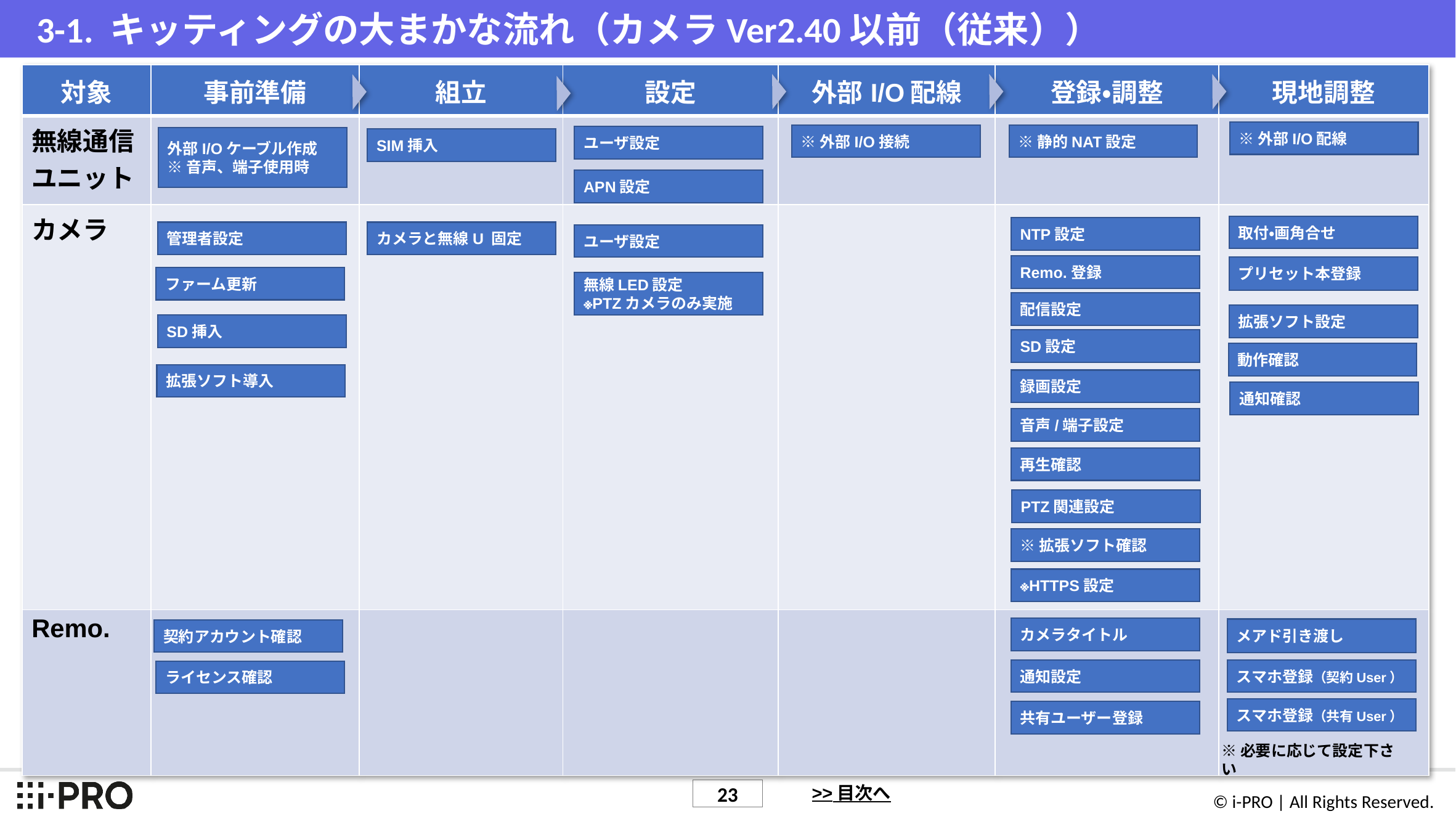

# 3-1. キッティングの大まかな流れ（カメラVer2.40以前（従来））
| 対象 | 事前準備 | 組立 | 設定 | 外部I/O配線 | 登録・調整 | 現地調整 |
| --- | --- | --- | --- | --- | --- | --- |
| 無線通信 ユニット |  |  |  |  |  |  |
| カメラ |  |  |  |  |  |  |
| Remo. |  |  |  |  |  |  |

※外部I/O配線
※外部I/O接続
※静的NAT設定
ユーザ設定
外部I/Oケーブル作成
※音声、端子使用時
SIM挿入
APN設定
取付・画角合せ
NTP設定
管理者設定
カメラと無線U 固定
ユーザ設定
Remo.登録
プリセット本登録
ファーム更新
無線LED設定
※PTZカメラのみ実施
配信設定
拡張ソフト設定
SD挿入
SD設定
動作確認
拡張ソフト導入
録画設定
通知確認
音声/端子設定
再生確認
※拡張ソフト確認
※HTTPS設定
カメラタイトル
メアド引き渡し
契約アカウント確認
通知設定
スマホ登録（契約User）
ライセンス確認
スマホ登録（共有User）
共有ユーザー登録
※必要に応じて設定下さい
PTZ関連設定
>> 目次へ